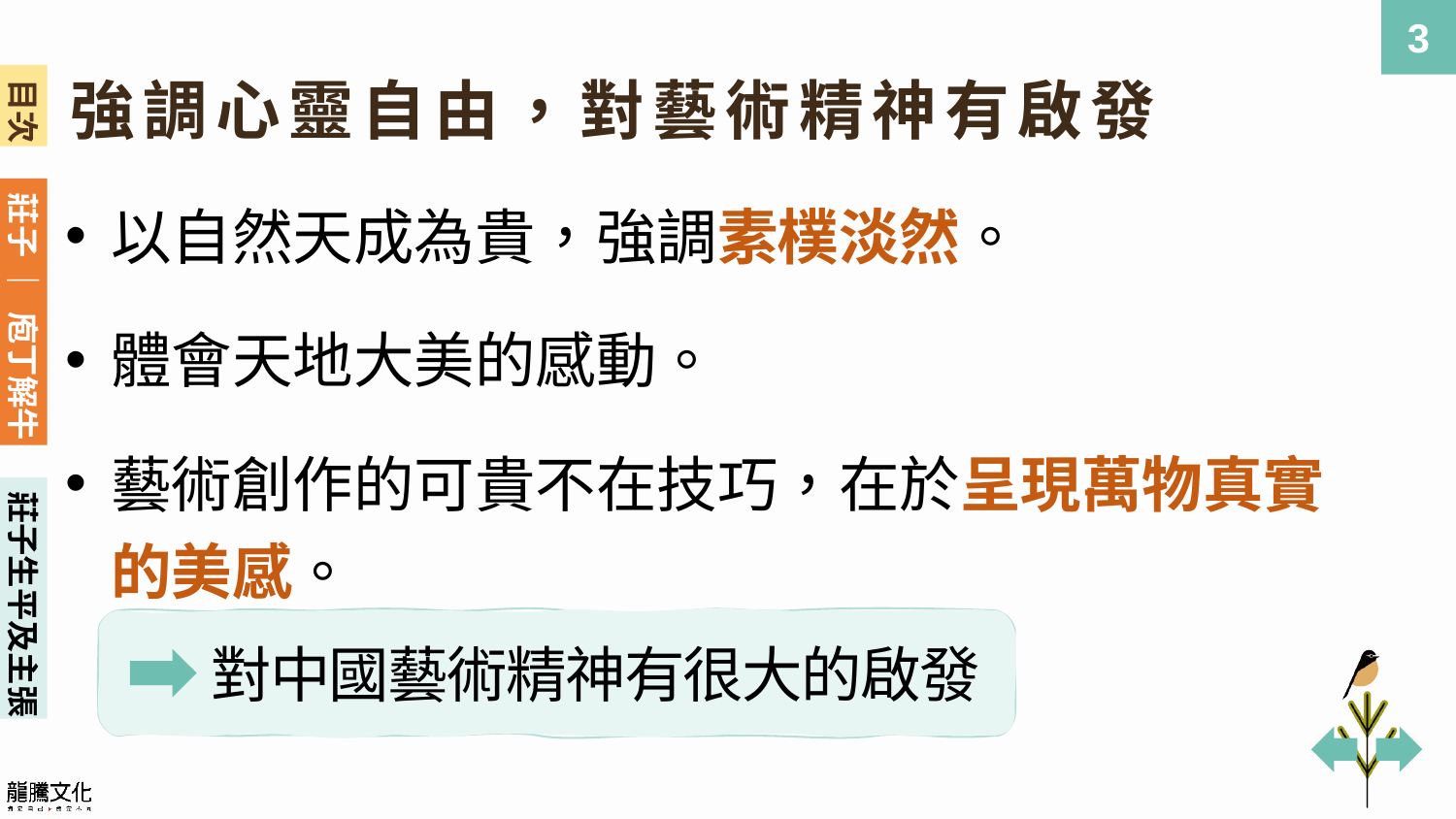

強調心靈自由，對藝術精神有啟發
以自然天成為貴，強調素樸淡然。
體會天地大美的感動。
藝術創作的可貴不在技巧，在於呈現萬物真實的美感。
莊子生平及主張

對中國藝術精神有很大的啟發